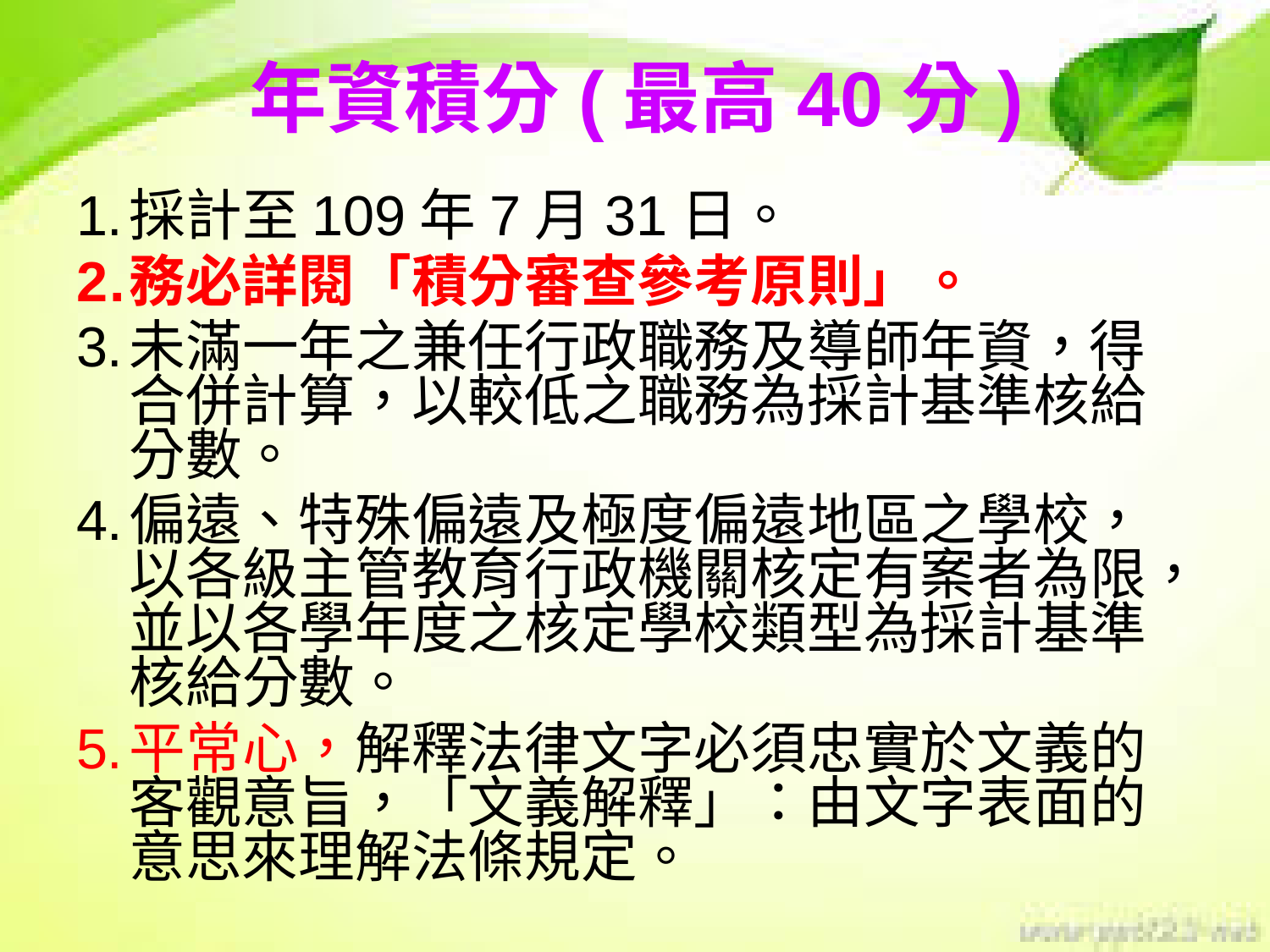

# 年資積分(最高40分)
採計至109年7月31日。
務必詳閱「積分審查參考原則」。
未滿一年之兼任行政職務及導師年資，得合併計算，以較低之職務為採計基準核給分數。
偏遠、特殊偏遠及極度偏遠地區之學校，以各級主管教育行政機關核定有案者為限，並以各學年度之核定學校類型為採計基準核給分數。
平常心，解釋法律文字必須忠實於文義的客觀意旨，「文義解釋」：由文字表面的意思來理解法條規定。